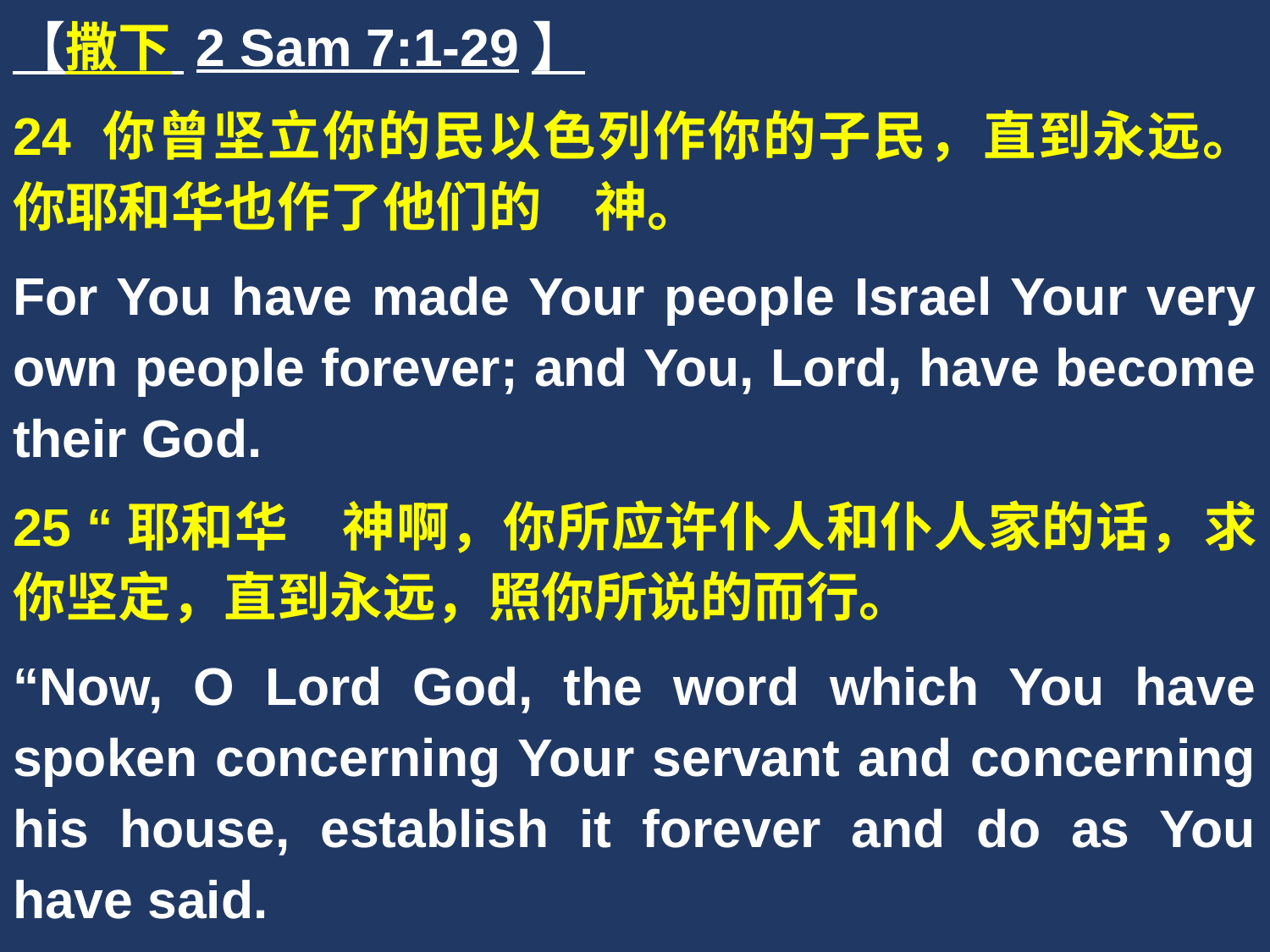

【撒下 2 Sam 7:1-29】
24 你曾坚立你的民以色列作你的子民，直到永远。你耶和华也作了他们的　神。
For You have made Your people Israel Your very own people forever; and You, Lord, have become their God.
25 “耶和华　神啊，你所应许仆人和仆人家的话，求你坚定，直到永远，照你所说的而行。
“Now, O Lord God, the word which You have spoken concerning Your servant and concerning his house, establish it forever and do as You have said.